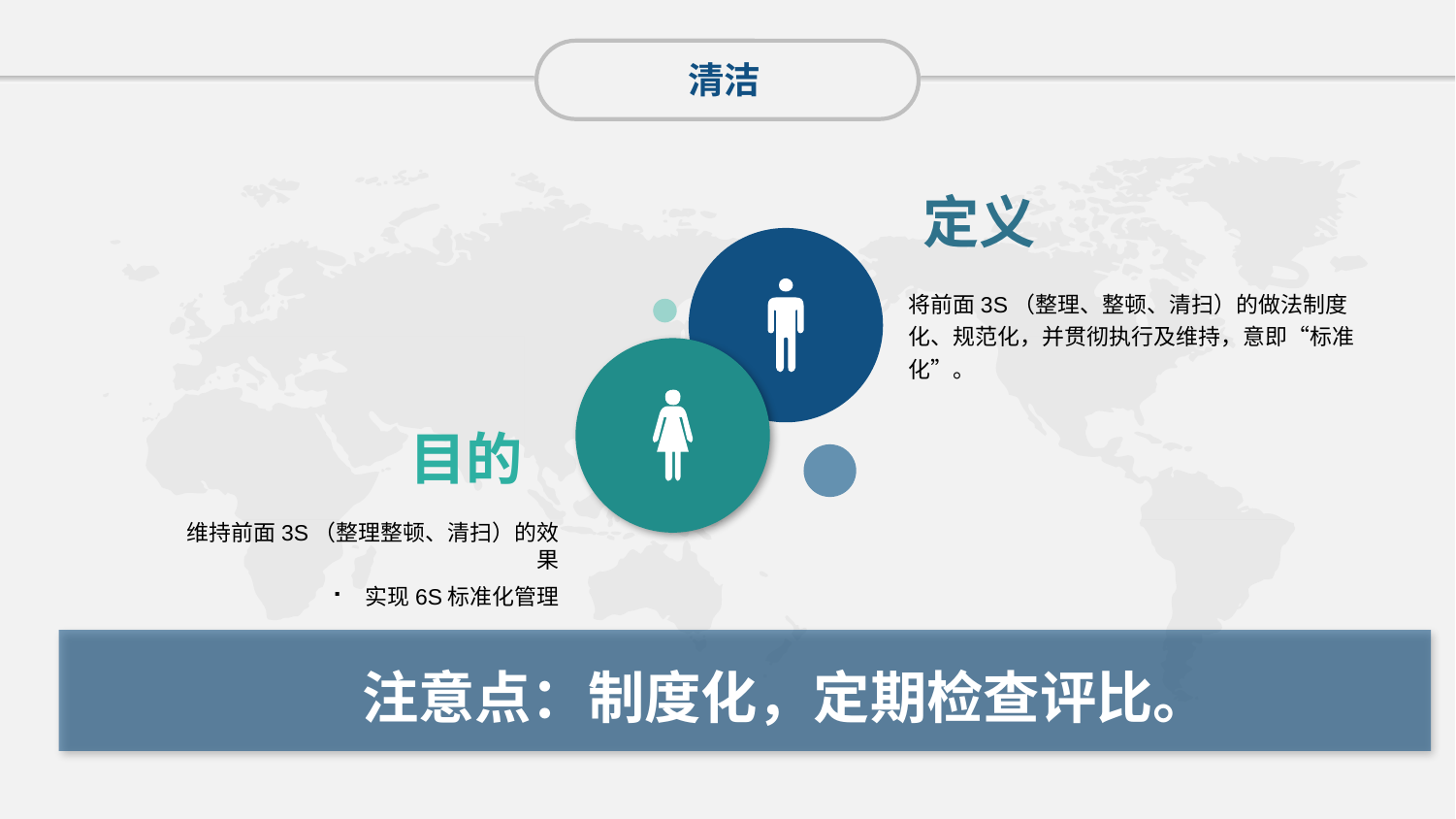

清洁
定义
将前面3S（整理、整顿、清扫）的做法制度化、规范化，并贯彻执行及维持，意即“标准化”。

目的
维持前面3S（整理整顿、清扫）的效果
实现6S标准化管理

注意点：制度化，定期检查评比。